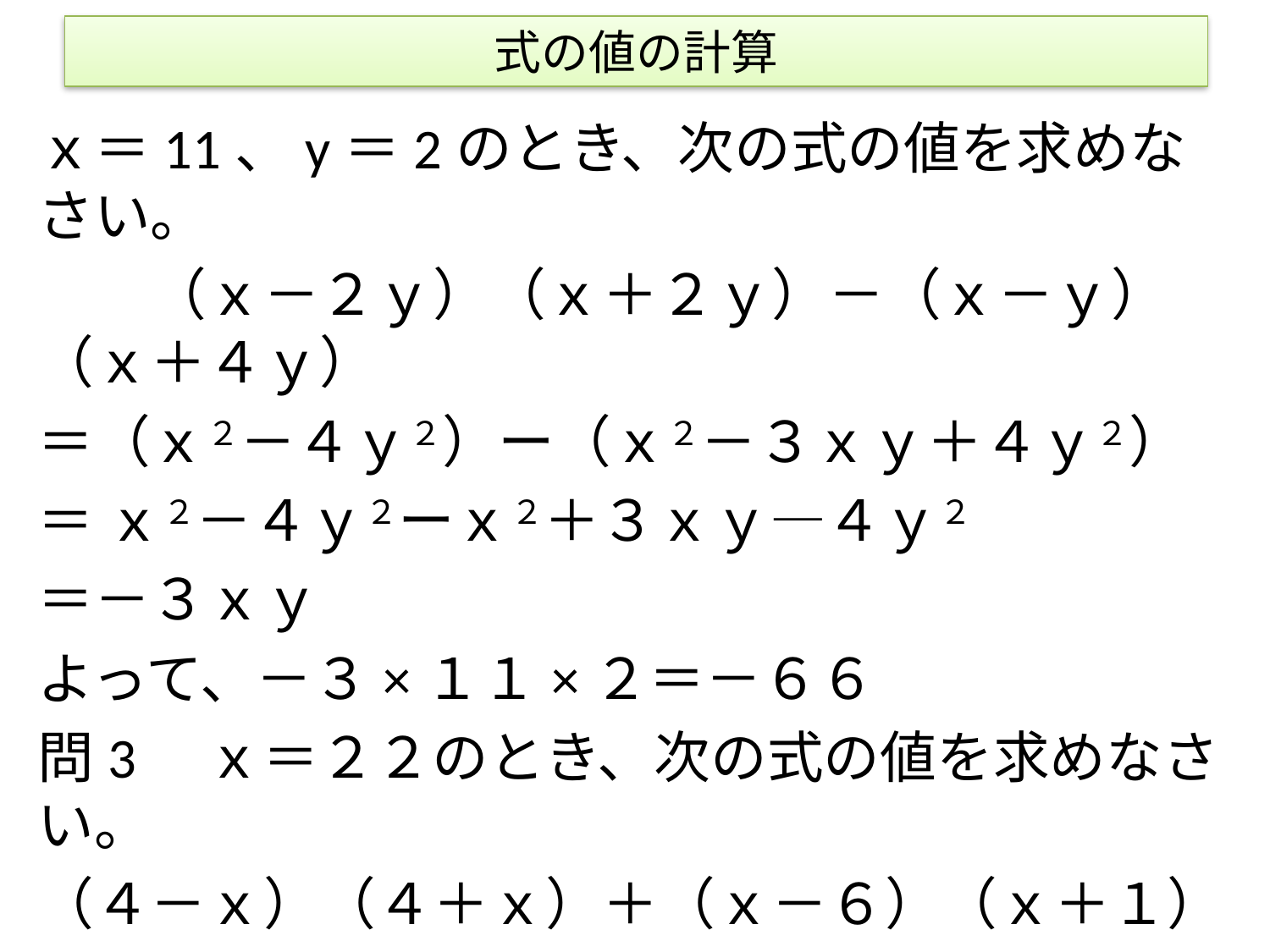

# 式の値の計算
ｘ＝11、y＝2のとき、次の式の値を求めなさい。
　　（ｘ－２ｙ）（ｘ＋２ｙ）－（ｘ－ｙ）（ｘ＋４ｙ）
＝（ｘ２－４ｙ２）ー（ｘ２－３ｘｙ＋４ｙ２）
＝ ｘ２－４ｙ２ーｘ２＋３ｘｙ―４ｙ２
＝－３ｘｙ
よって、－３×１１×２＝－６６
問3　ｘ＝２２のとき、次の式の値を求めなさい。
（４－ｘ）（４＋ｘ）＋（ｘ－６）（ｘ＋１）